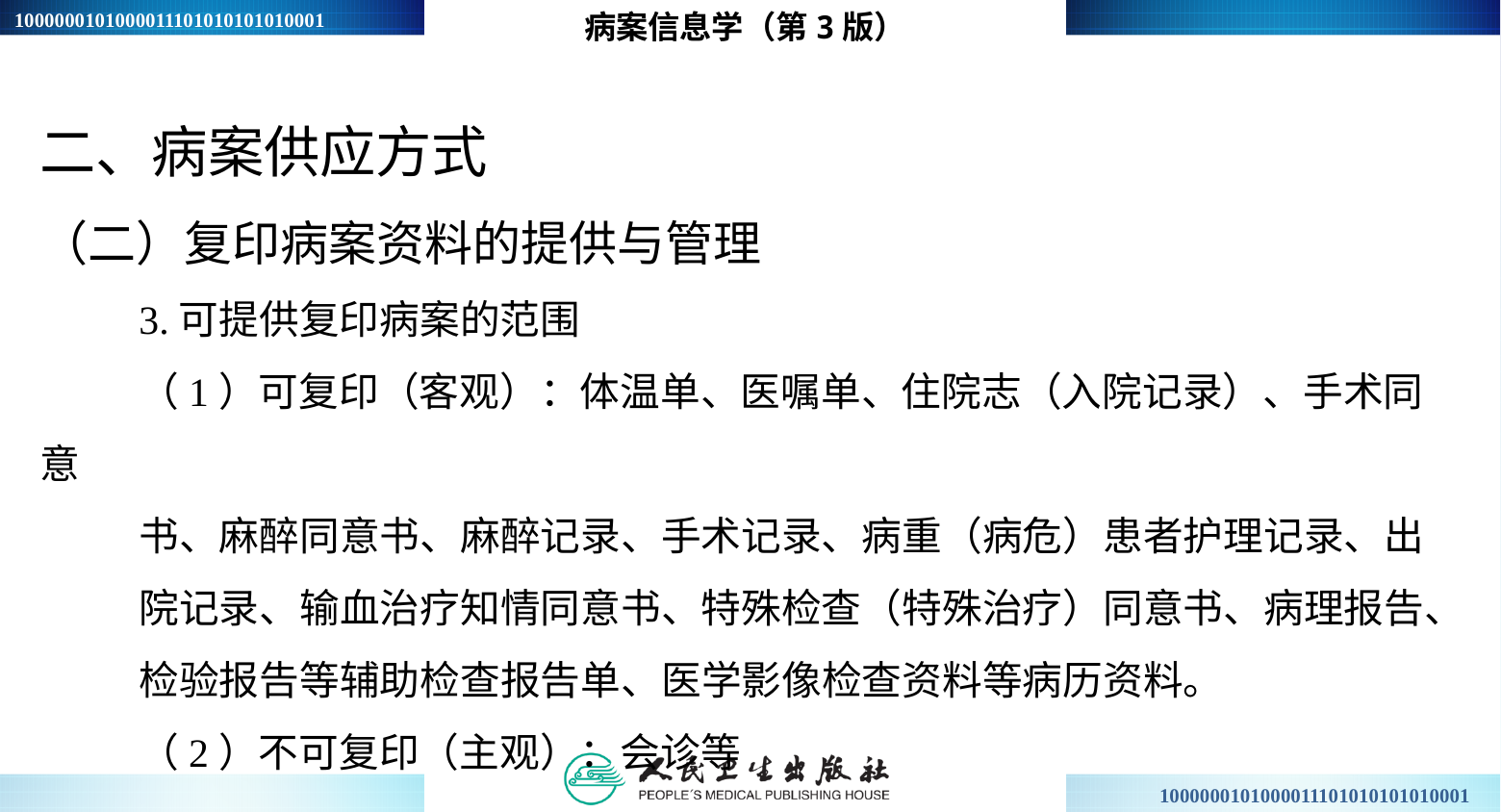

病案信息学（第3版）
二、病案供应方式
（二）复印病案资料的提供与管理
3.可提供复印病案的范围
（1）可复印（客观）：体温单、医嘱单、住院志（入院记录）、手术同意
书、麻醉同意书、麻醉记录、手术记录、病重（病危）患者护理记录、出
院记录、输血治疗知情同意书、特殊检查（特殊治疗）同意书、病理报告、
检验报告等辅助检查报告单、医学影像检查资料等病历资料。
（2）不可复印（主观）：会诊等